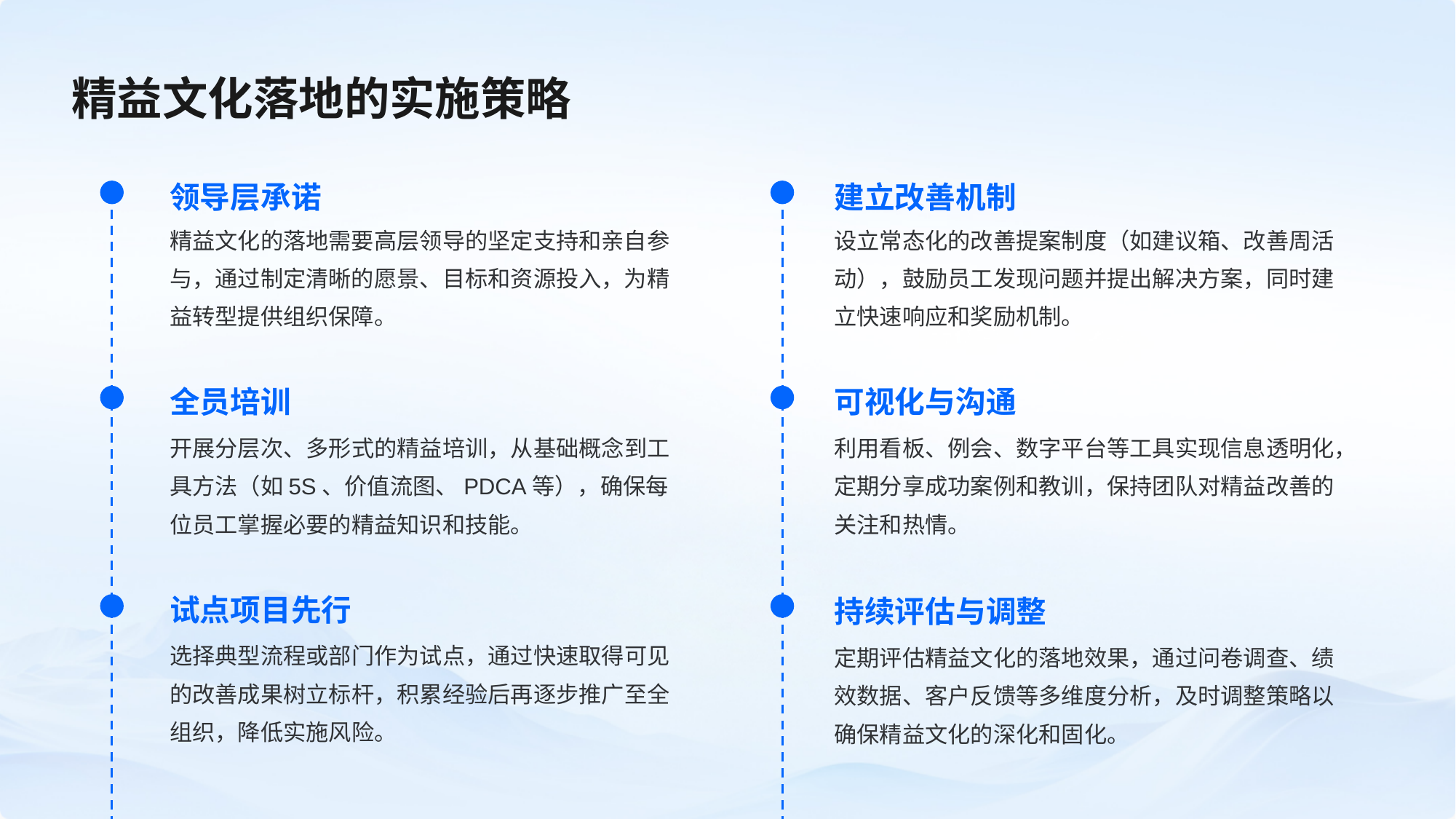

精益文化落地的实施策略
领导层承诺
建立改善机制

精益文化的落地需要高层领导的坚定支持和亲自参与，通过制定清晰的愿景、目标和资源投入，为精益转型提供组织保障。
设立常态化的改善提案制度（如建议箱、改善周活动），鼓励员工发现问题并提出解决方案，同时建立快速响应和奖励机制。
全员培训
可视化与沟通
开展分层次、多形式的精益培训，从基础概念到工具方法（如5S、价值流图、PDCA等），确保每位员工掌握必要的精益知识和技能。
利用看板、例会、数字平台等工具实现信息透明化，定期分享成功案例和教训，保持团队对精益改善的关注和热情。
试点项目先行
持续评估与调整
选择典型流程或部门作为试点，通过快速取得可见的改善成果树立标杆，积累经验后再逐步推广至全组织，降低实施风险。
定期评估精益文化的落地效果，通过问卷调查、绩效数据、客户反馈等多维度分析，及时调整策略以确保精益文化的深化和固化。